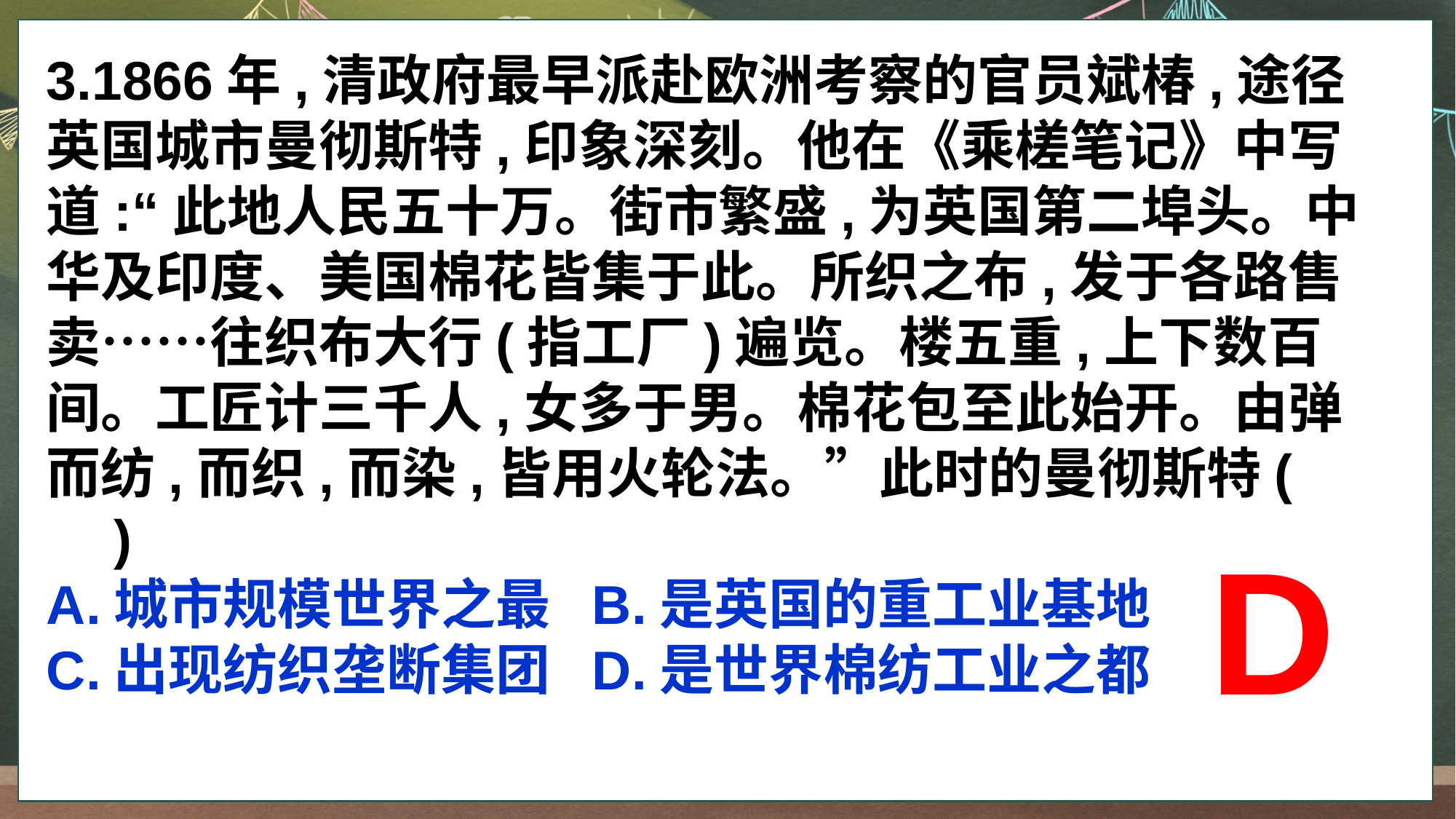

3.1866年,清政府最早派赴欧洲考察的官员斌椿,途径英国城市曼彻斯特,印象深刻。他在《乘槎笔记》中写道:“此地人民五十万。街市繁盛,为英国第二埠头。中华及印度、美国棉花皆集于此。所织之布,发于各路售卖……往织布大行(指工厂)遍览。楼五重,上下数百间。工匠计三千人,女多于男。棉花包至此始开。由弹而纺,而织,而染,皆用火轮法。”此时的曼彻斯特(　　)
A.城市规模世界之最	B.是英国的重工业基地
C.出现纺织垄断集团	D.是世界棉纺工业之都
D